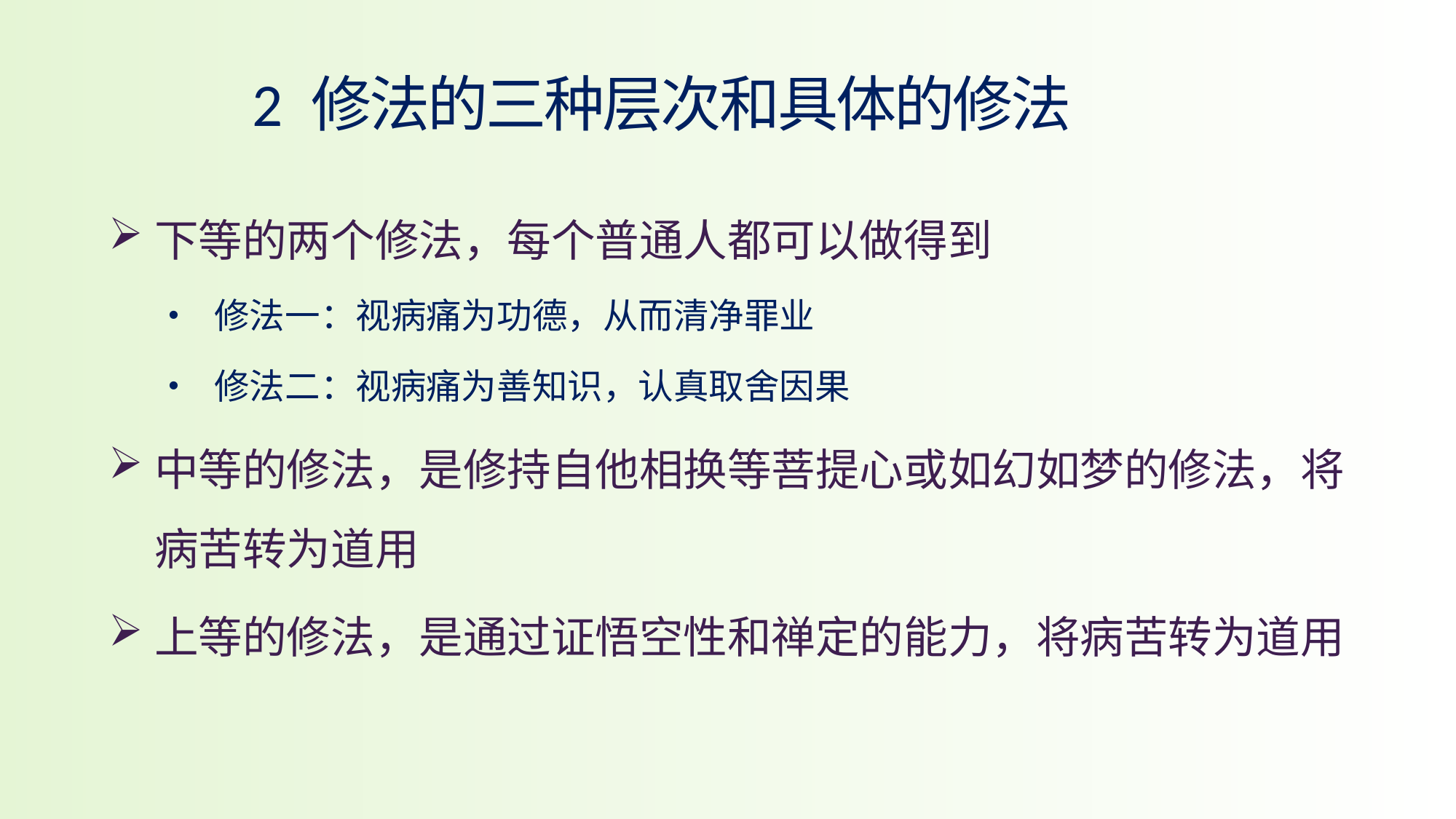

2 修法的三种层次和具体的修法
下等的两个修法，每个普通人都可以做得到
修法一：视病痛为功德，从而清净罪业
修法二：视病痛为善知识，认真取舍因果
中等的修法，是修持自他相换等菩提心或如幻如梦的修法，将病苦转为道用
上等的修法，是通过证悟空性和禅定的能力，将病苦转为道用